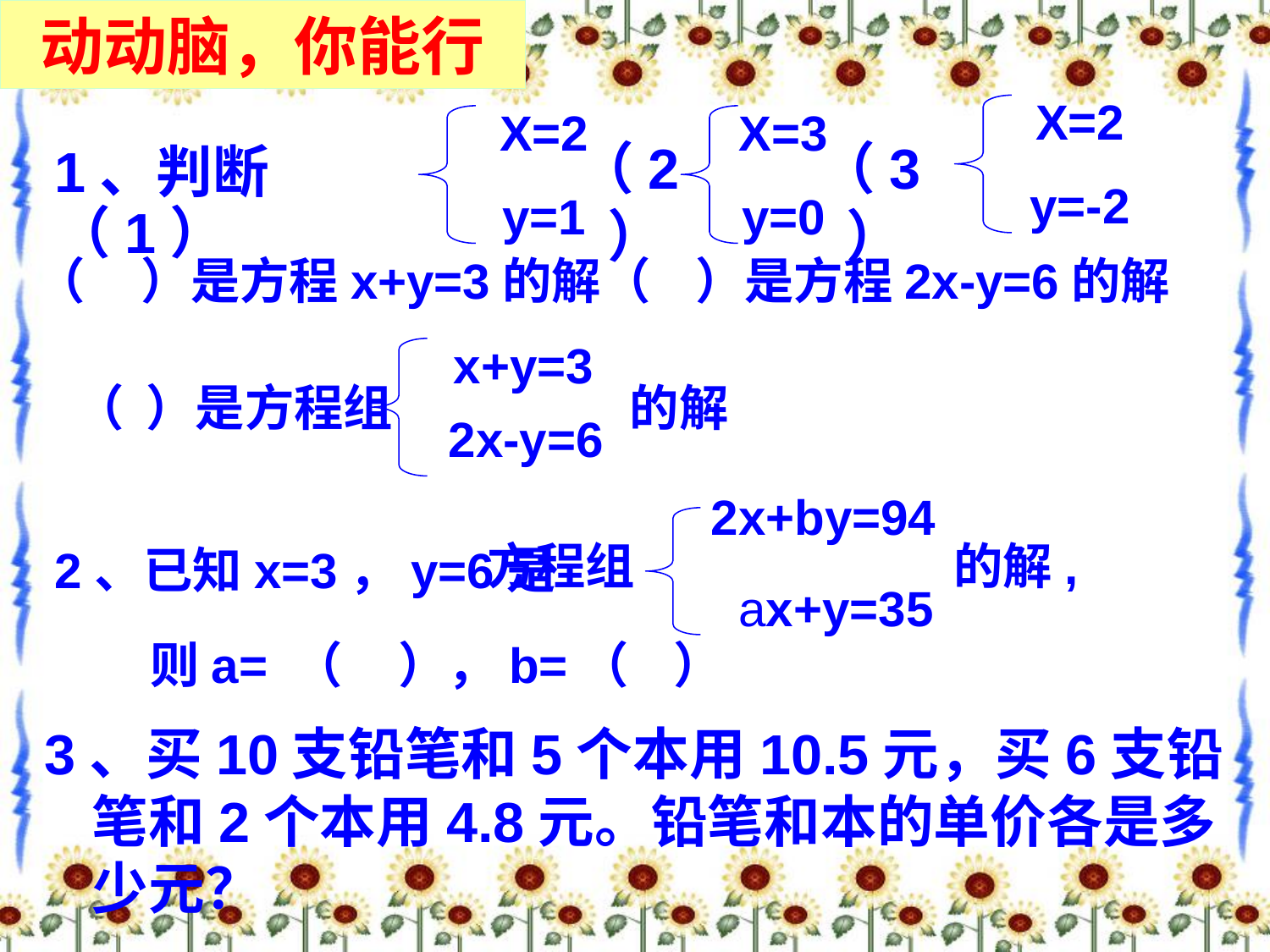

动动脑，你能行
X=2
y=-2

（3）
（     ）是方程x+y=3的解（    ）是方程2x-y=6的解
x+y=3

（  ）是方程组

的解
2x-y=6
（2）
X=2
y=1
X=3
y=0

1、判断（1）

2x+by=94

方程组
的解,
2、已知x=3，y=6是

ax+y=35
则a= （     ），b=（    ）
3、买10支铅笔和5个本用10.5元，买6支铅笔和2个本用4.8元。铅笔和本的单价各是多少元？